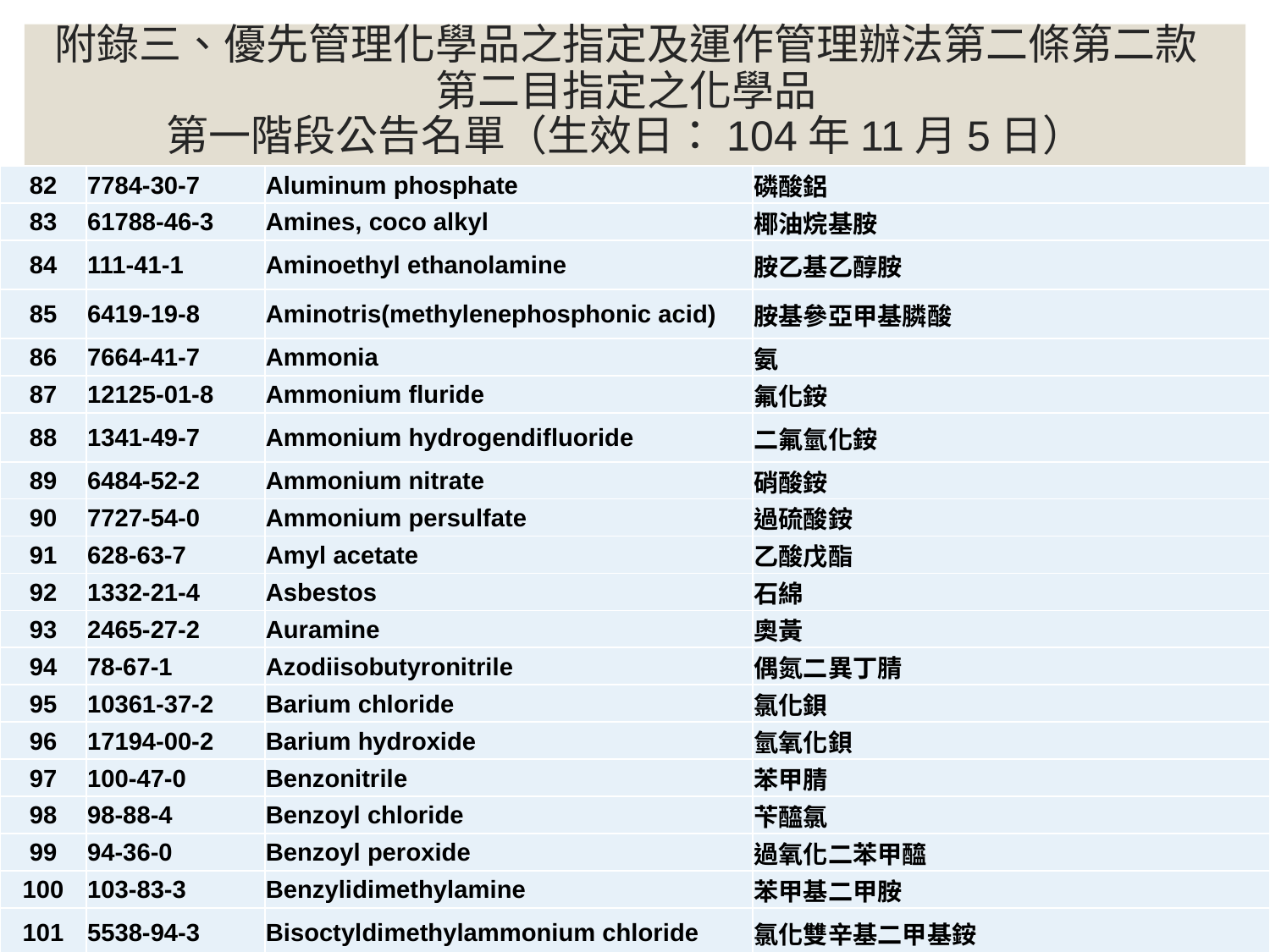

# 附錄三、優先管理化學品之指定及運作管理辦法第二條第二款第二目指定之化學品 第一階段公告名單（生效日：104年11月5日）
| 82 | 7784-30-7 | Aluminum phosphate | 磷酸鋁 |
| --- | --- | --- | --- |
| 83 | 61788-46-3 | Amines, coco alkyl | 椰油烷基胺 |
| 84 | 111-41-1 | Aminoethyl ethanolamine | 胺乙基乙醇胺 |
| 85 | 6419-19-8 | Aminotris(methylenephosphonic acid) | 胺基參亞甲基膦酸 |
| 86 | 7664-41-7 | Ammonia | 氨 |
| 87 | 12125-01-8 | Ammonium fluride | 氟化銨 |
| 88 | 1341-49-7 | Ammonium hydrogendifluoride | 二氟氫化銨 |
| 89 | 6484-52-2 | Ammonium nitrate | 硝酸銨 |
| 90 | 7727-54-0 | Ammonium persulfate | 過硫酸銨 |
| 91 | 628-63-7 | Amyl acetate | 乙酸戊酯 |
| 92 | 1332-21-4 | Asbestos | 石綿 |
| 93 | 2465-27-2 | Auramine | 奧黃 |
| 94 | 78-67-1 | Azodiisobutyronitrile | 偶氮二異丁腈 |
| 95 | 10361-37-2 | Barium chloride | 氯化鋇 |
| 96 | 17194-00-2 | Barium hydroxide | 氫氧化鋇 |
| 97 | 100-47-0 | Benzonitrile | 苯甲腈 |
| 98 | 98-88-4 | Benzoyl chloride | 苄醯氯 |
| 99 | 94-36-0 | Benzoyl peroxide | 過氧化二苯甲醯 |
| 100 | 103-83-3 | Benzylidimethylamine | 苯甲基二甲胺 |
| 101 | 5538-94-3 | Bisoctyldimethylammonium chloride | 氯化雙辛基二甲基銨 |
| 102 | 7726-95-6 | Bromine | 溴 |
| 103 | 106-97-8 | Butane | 丁烷 |
| 104 | 123-86-4 | Butyl acetate | 乙酸丁酯 |